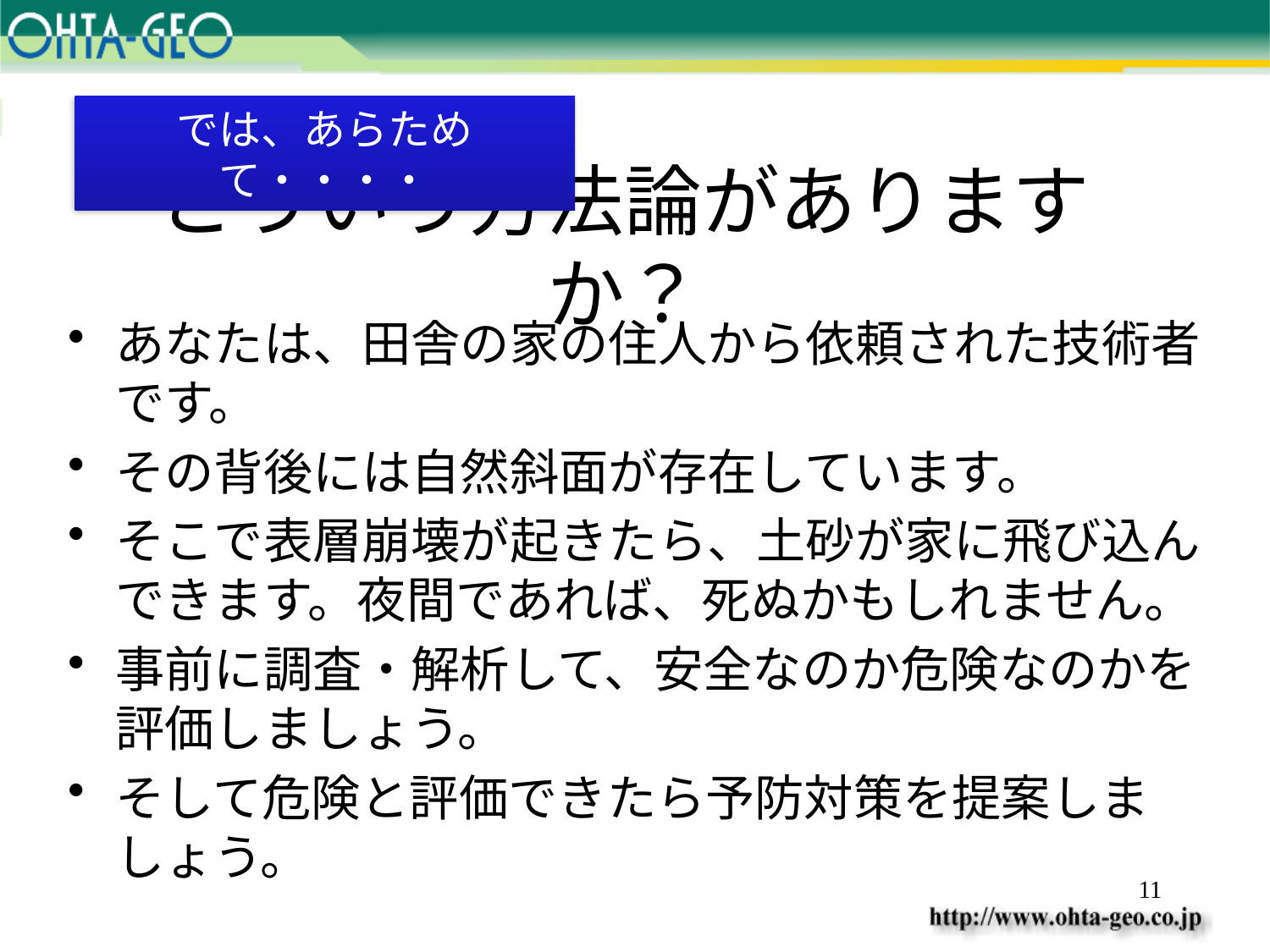

では、あらためて・・・・
# どういう方法論がありますか？
あなたは、田舎の家の住人から依頼された技術者です。
その背後には自然斜面が存在しています。
そこで表層崩壊が起きたら、土砂が家に飛び込んできます。夜間であれば、死ぬかもしれません。
事前に調査・解析して、安全なのか危険なのかを評価しましょう。
そして危険と評価できたら予防対策を提案しましょう。
11